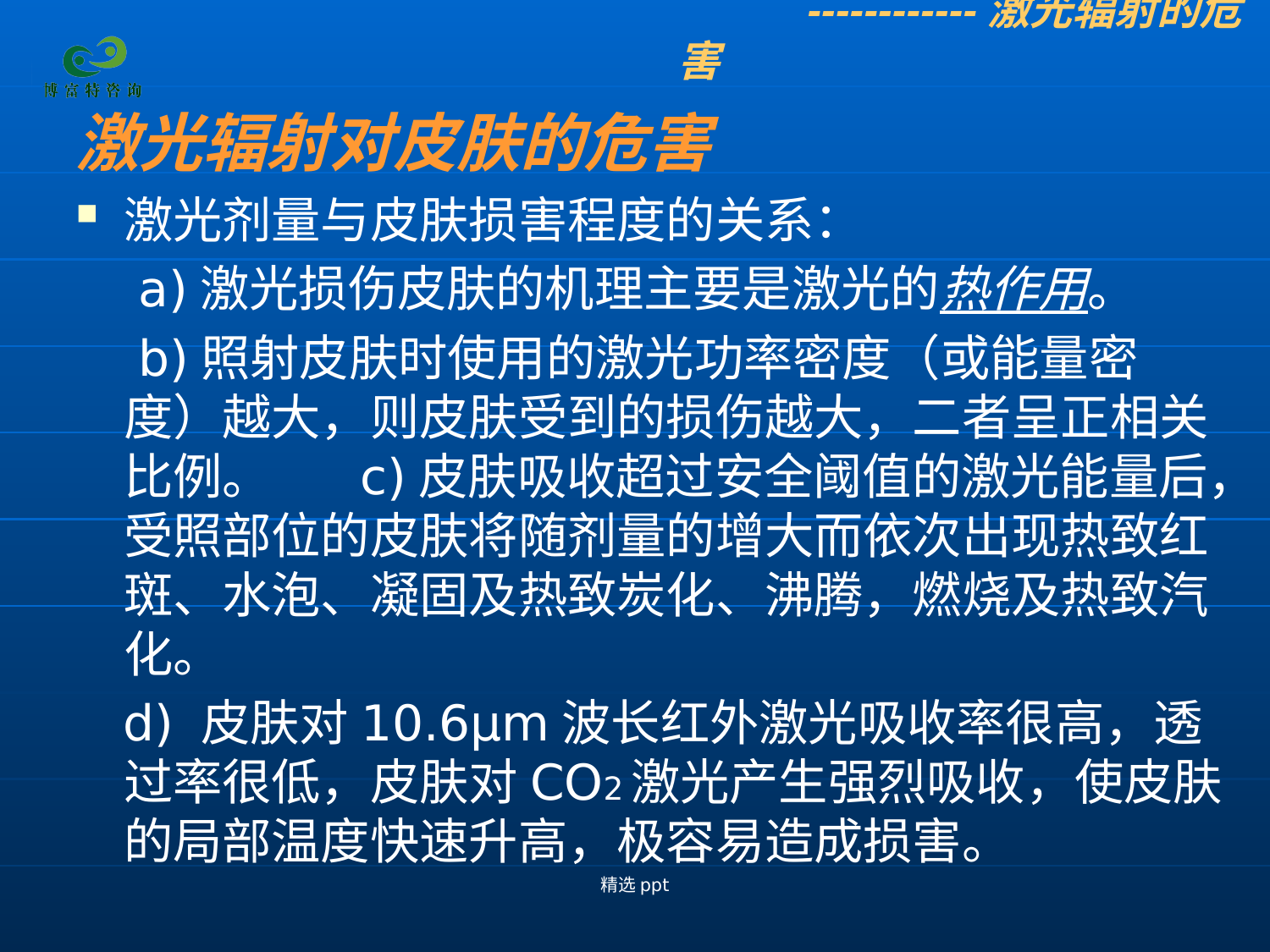

------------激光辐射的危害
激光辐射对皮肤的危害
激光剂量与皮肤损害程度的关系：
    a)激光损伤皮肤的机理主要是激光的热作用。
    b)照射皮肤时使用的激光功率密度（或能量密度）越大，则皮肤受到的损伤越大，二者呈正相关比例。       c)皮肤吸收超过安全阈值的激光能量后，受照部位的皮肤将随剂量的增大而依次出现热致红斑、水泡、凝固及热致炭化、沸腾，燃烧及热致汽化。
   d) 皮肤对10.6μm波长红外激光吸收率很高，透过率很低，皮肤对CO2激光产生强烈吸收，使皮肤的局部温度快速升高，极容易造成损害。
21
精选ppt